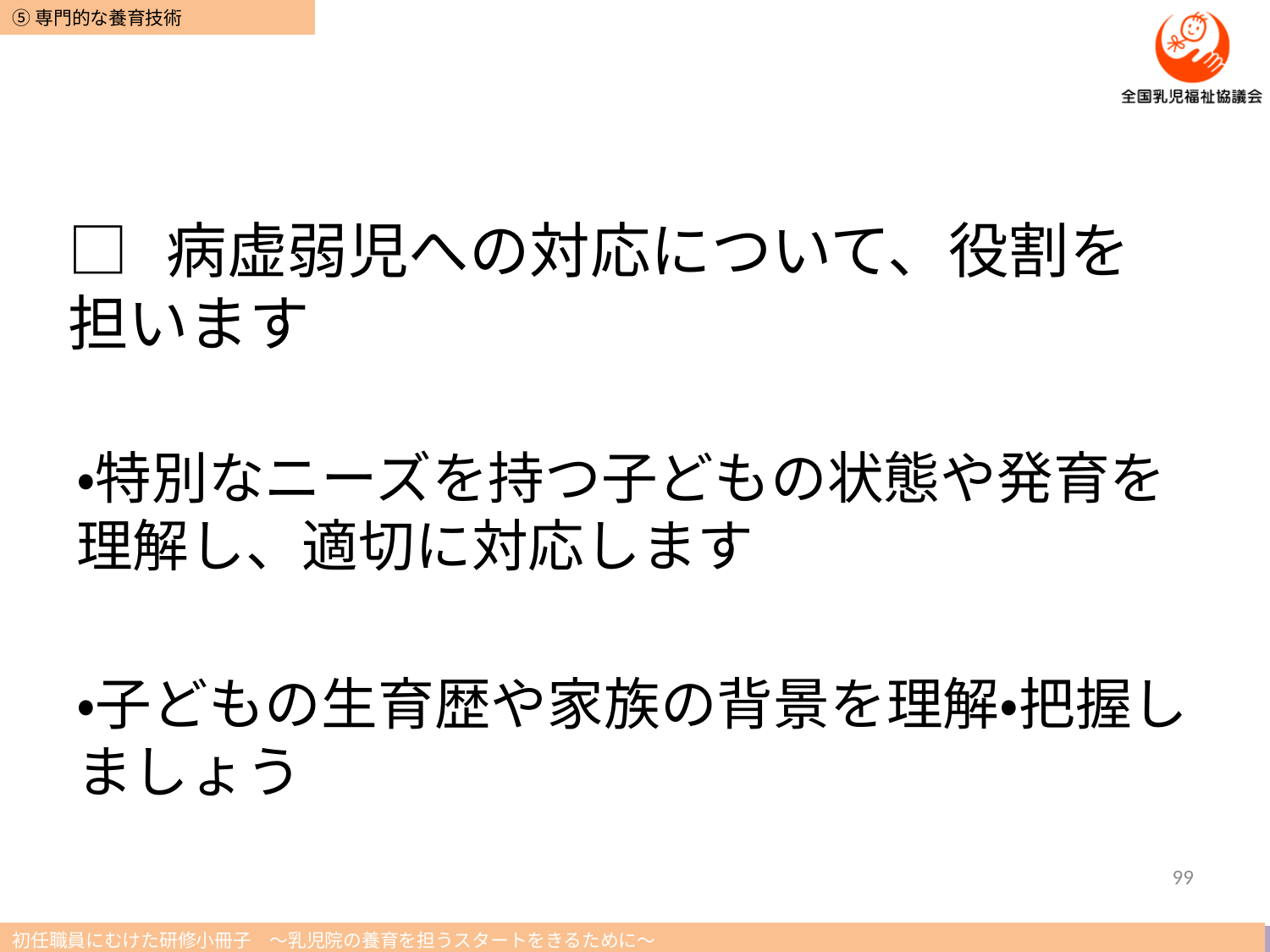

# □	病虚弱児への対応について、役割を担います
・特別なニーズを持つ子どもの状態や発育を理解し、適切に対応します

・子どもの生育歴や家族の背景を理解・把握しましょう
99